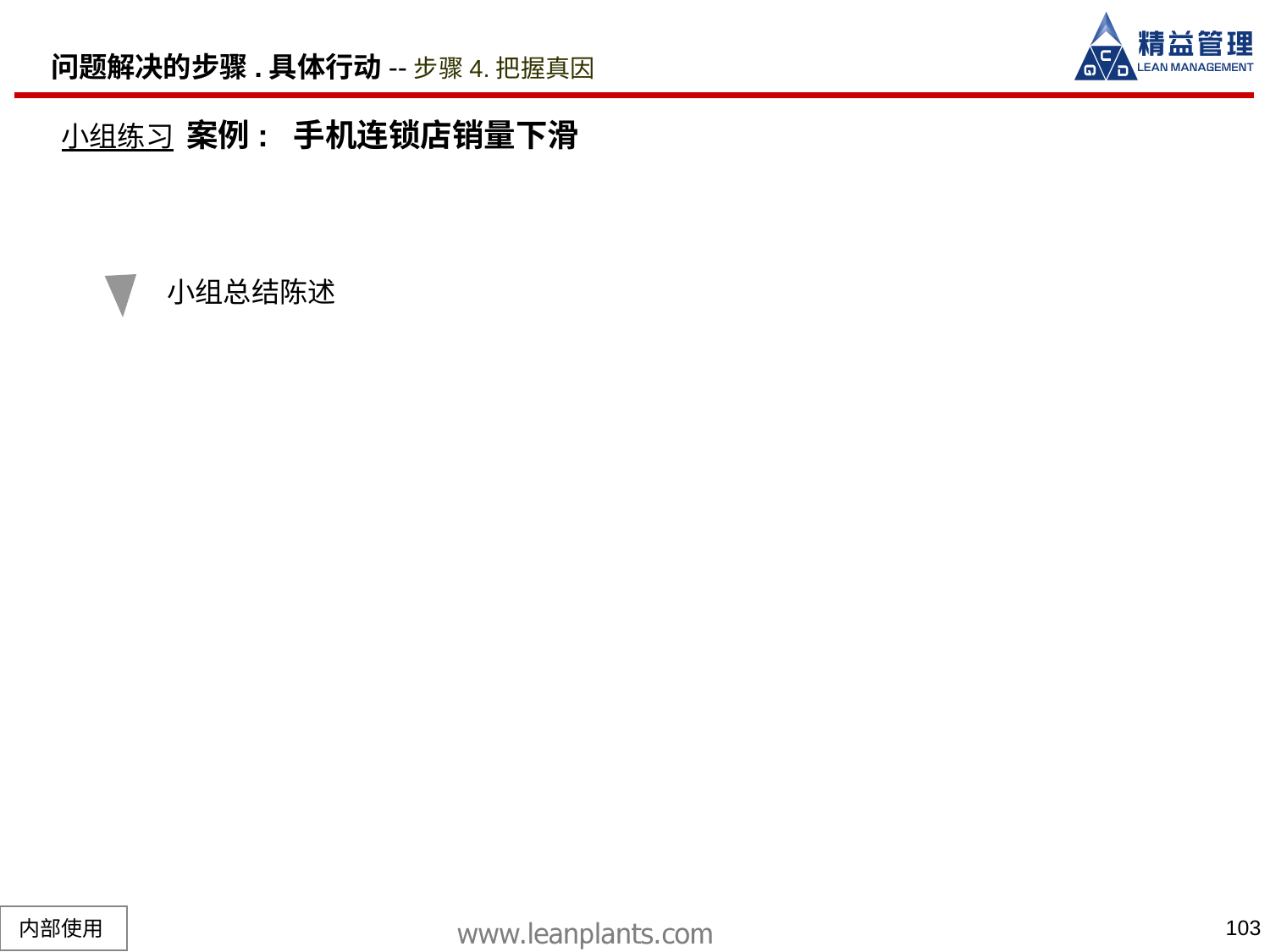

问题解决的步骤.具体行动--步骤4.把握真因
小组练习  案例:  手机连锁店销量下滑
小组总结陈述

内部使用